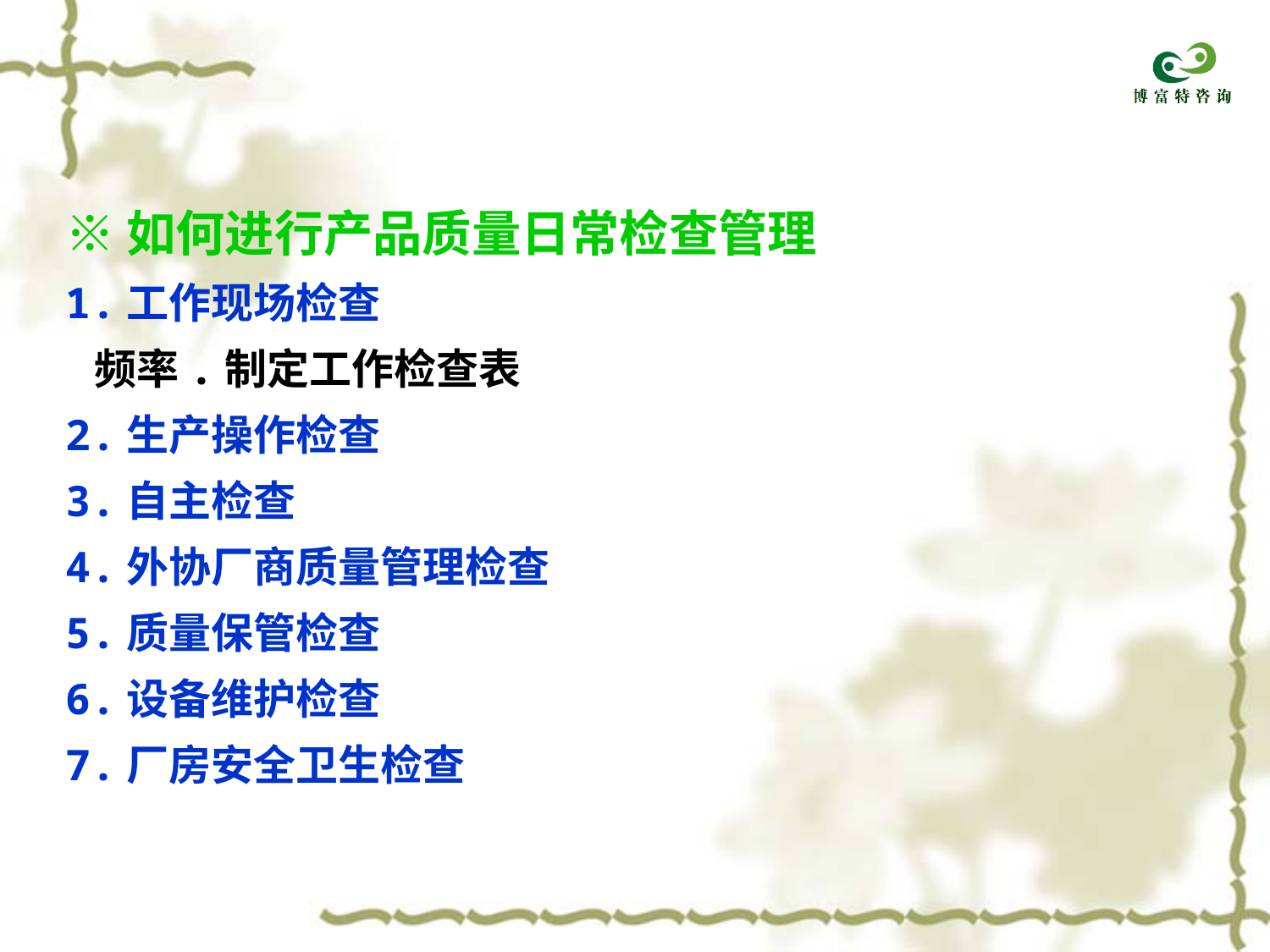

※如何进行产品质量日常检查管理
1.工作现场检查
  频率.制定工作检查表
2.生产操作检查
3.自主检查
4.外协厂商质量管理检查
5.质量保管检查
6.设备维护检查
7.厂房安全卫生检查